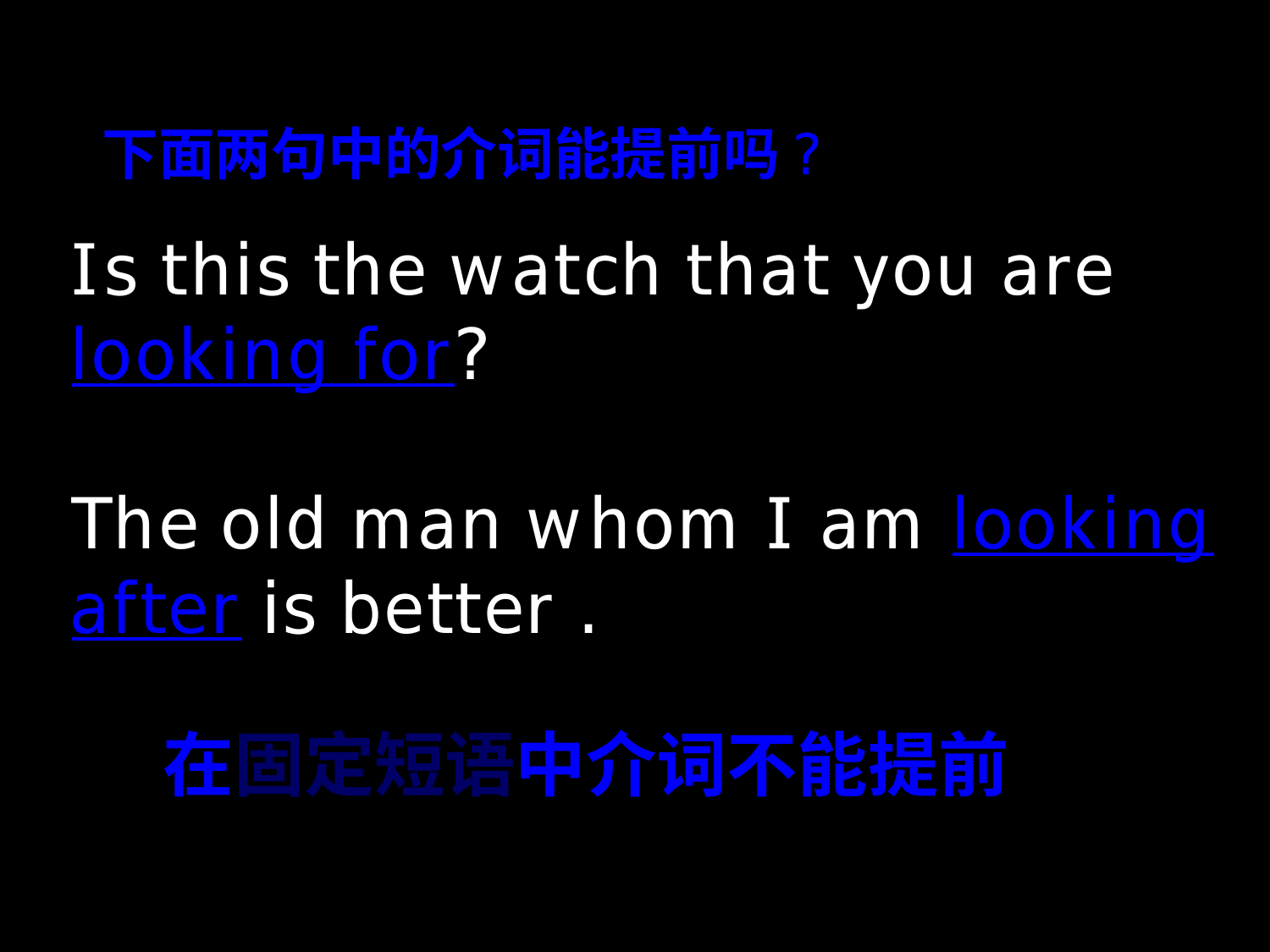

下面两句中的介词能提前吗?
Is this the watch that you are looking for?

The old man whom I am looking after is better .

    在固定短语中介词不能提前